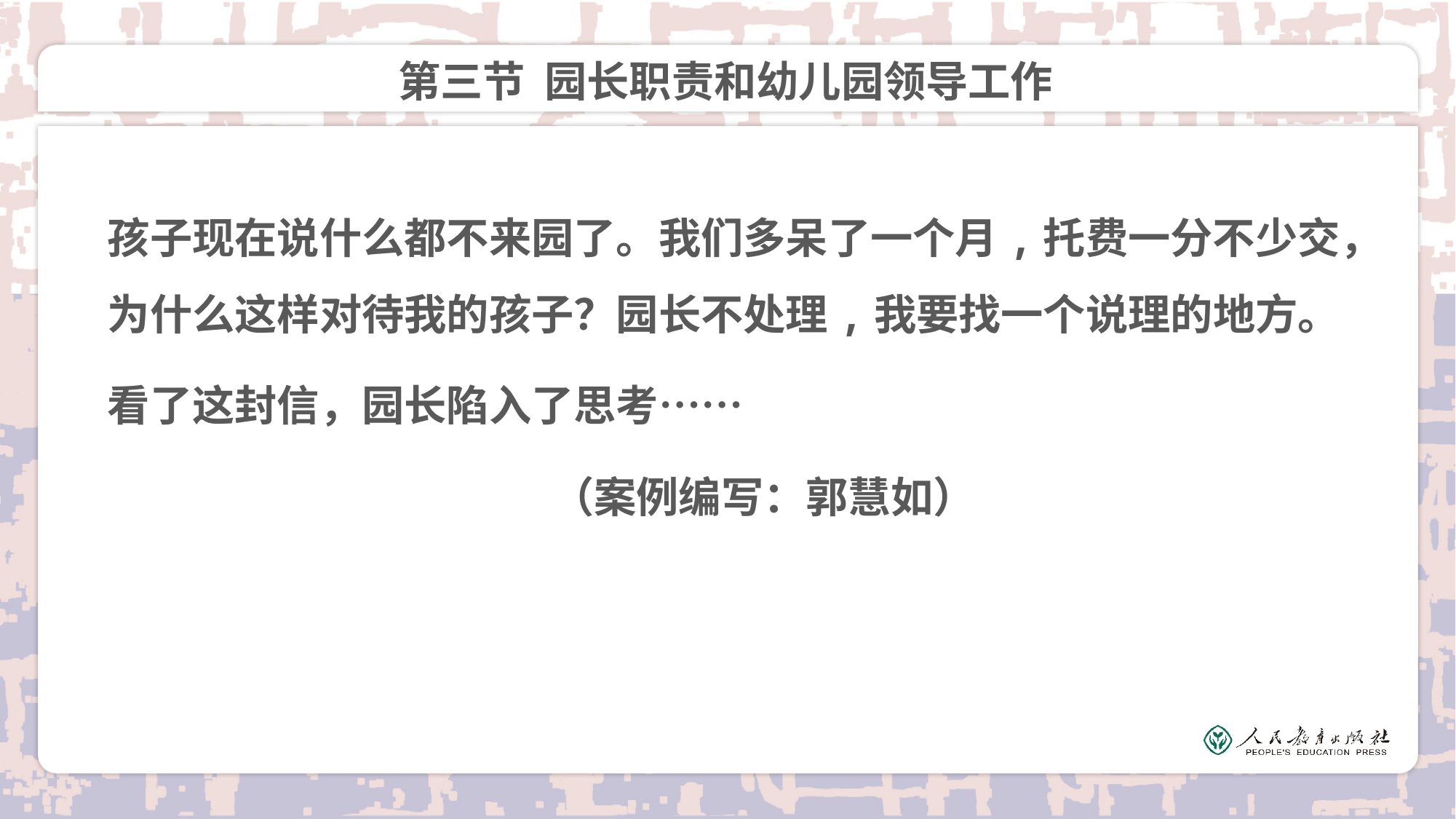

# 第三节  园长职责和幼儿园领导工作
孩子现在说什么都不来园了。我们多呆了一个月,托费一分不少交，为什么这样对待我的孩子？园长不处理,我要找一个说理的地方。
看了这封信，园长陷入了思考……
                                             （案例编写：郭慧如）